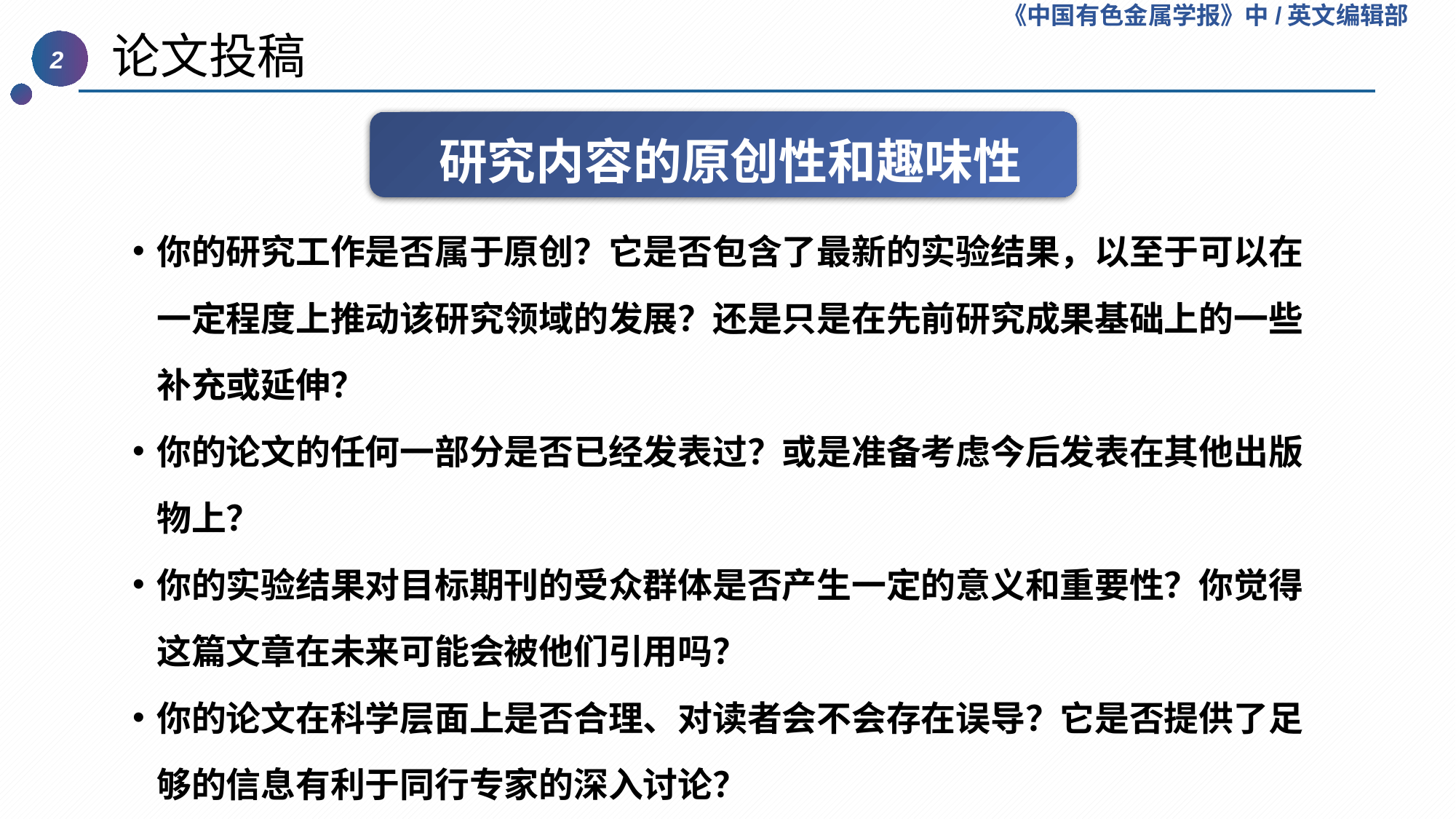

《中国有色金属学报》中/英文编辑部
      论文投稿

2

研究内容的原创性和趣味性
你的研究工作是否属于原创？它是否包含了最新的实验结果，以至于可以在一定程度上推动该研究领域的发展？还是只是在先前研究成果基础上的一些补充或延伸？
你的论文的任何一部分是否已经发表过？或是准备考虑今后发表在其他出版物上？
你的实验结果对目标期刊的受众群体是否产生一定的意义和重要性？你觉得这篇文章在未来可能会被他们引用吗？
你的论文在科学层面上是否合理、对读者会不会存在误导？它是否提供了足够的信息有利于同行专家的深入讨论？